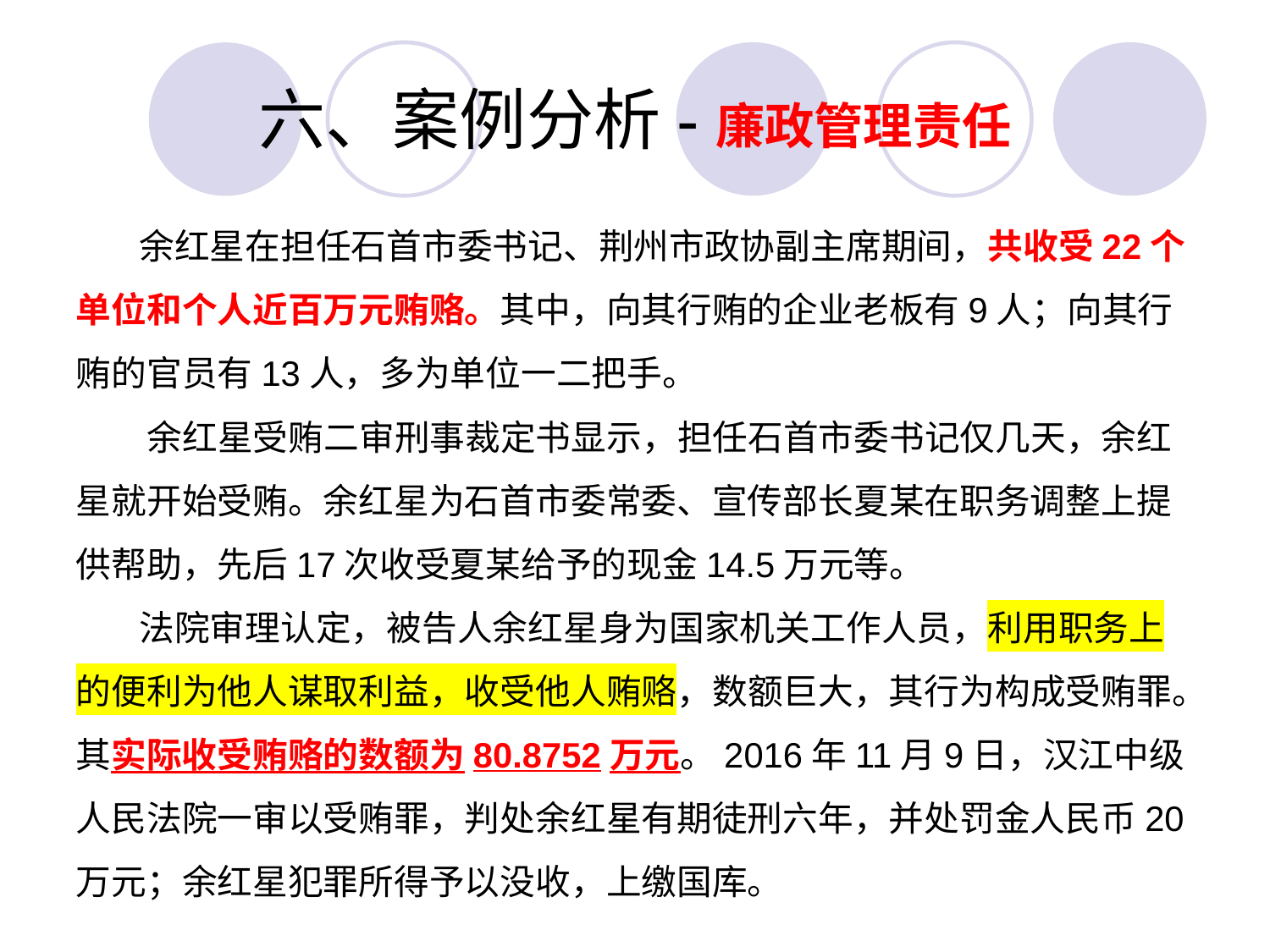

# 六、案例分析-廉政管理责任
       余红星在担任石首市委书记、荆州市政协副主席期间，共收受22个单位和个人近百万元贿赂。其中，向其行贿的企业老板有9人；向其行贿的官员有13人，多为单位一二把手。
        余红星受贿二审刑事裁定书显示，担任石首市委书记仅几天，余红星就开始受贿。余红星为石首市委常委、宣传部长夏某在职务调整上提供帮助，先后17次收受夏某给予的现金14.5万元等。
       法院审理认定，被告人余红星身为国家机关工作人员，利用职务上的便利为他人谋取利益，收受他人贿赂，数额巨大，其行为构成受贿罪。其实际收受贿赂的数额为80.8752万元。2016年11月9日，汉江中级人民法院一审以受贿罪，判处余红星有期徒刑六年，并处罚金人民币20万元；余红星犯罪所得予以没收，上缴国库。